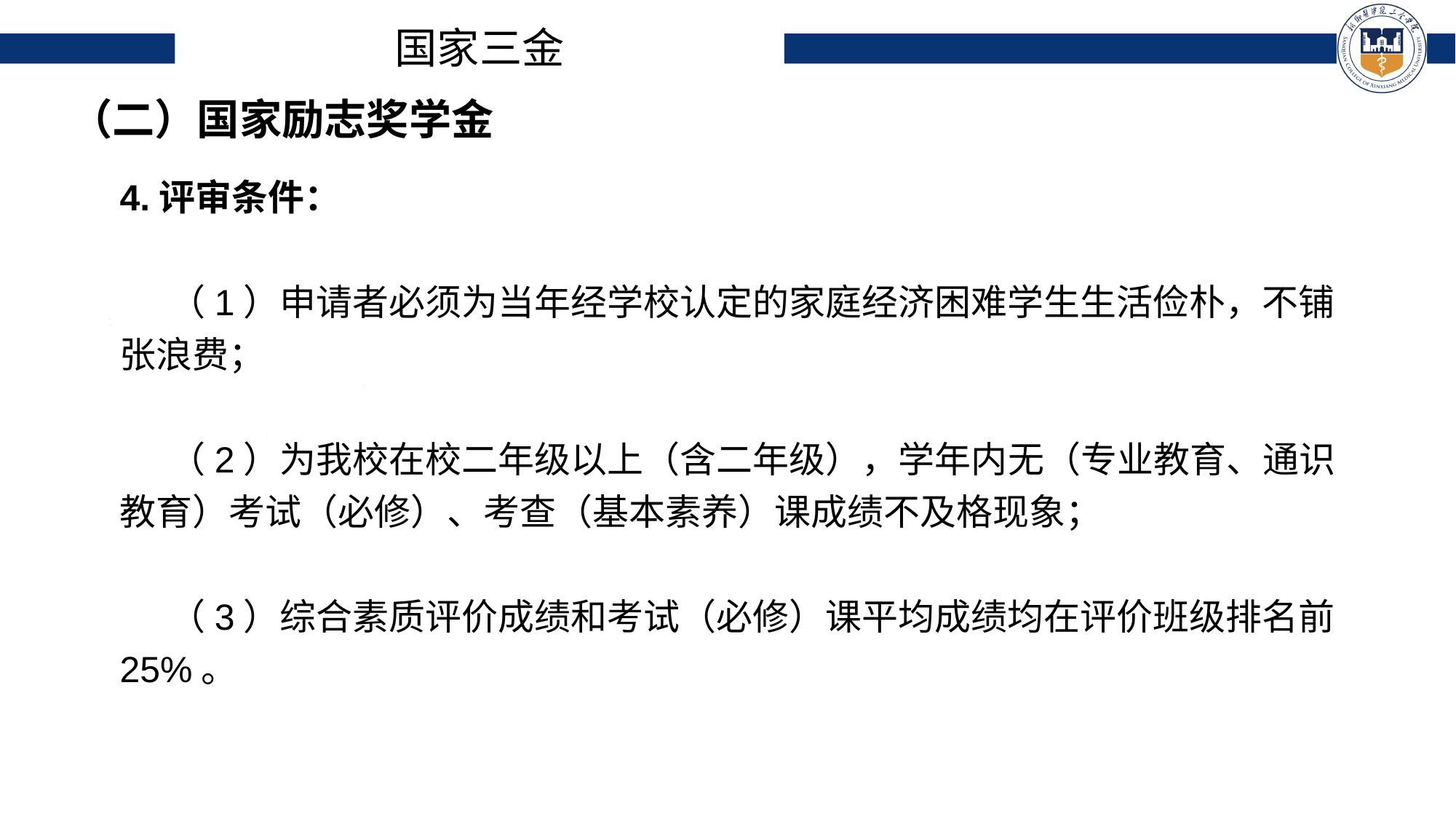

国家三金
（二）国家励志奖学金
4.评审条件：

     （1）申请者必须为当年经学校认定的家庭经济困难学生生活俭朴，不铺张浪费；

     （2）为我校在校二年级以上（含二年级），学年内无（专业教育、通识教育）考试（必修）、考查（基本素养）课成绩不及格现象；

     （3）综合素质评价成绩和考试（必修）课平均成绩均在评价班级排名前25%。